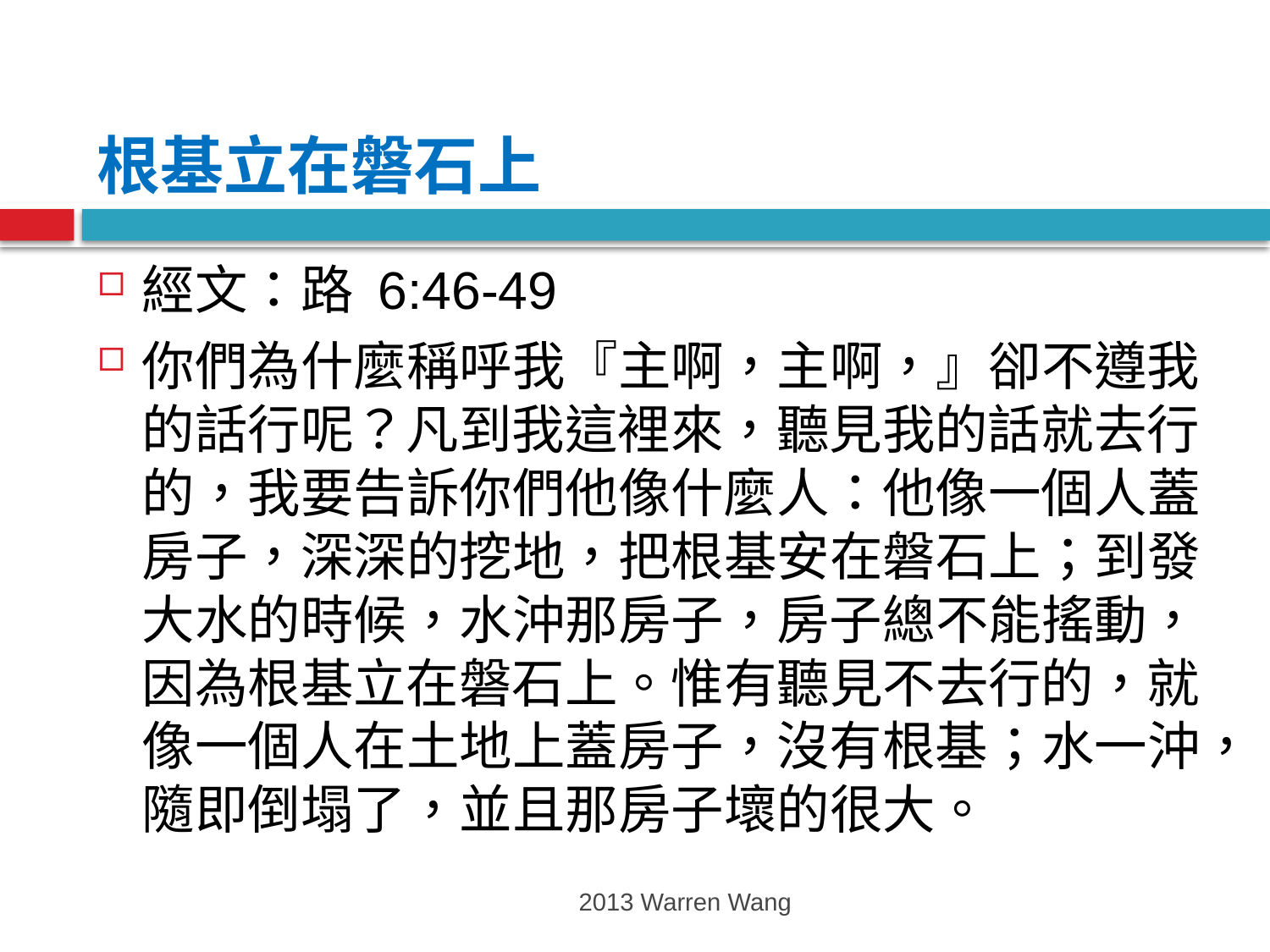

# 根基立在磐石上
經文：路 6:46-49
你們為什麼稱呼我『主啊，主啊，』卻不遵我的話行呢？凡到我這裡來，聽見我的話就去行的，我要告訴你們他像什麼人：他像一個人蓋房子，深深的挖地，把根基安在磐石上；到發大水的時候，水沖那房子，房子總不能搖動，因為根基立在磐石上。惟有聽見不去行的，就像一個人在土地上蓋房子，沒有根基；水一沖，隨即倒塌了，並且那房子壞的很大。
2013 Warren Wang